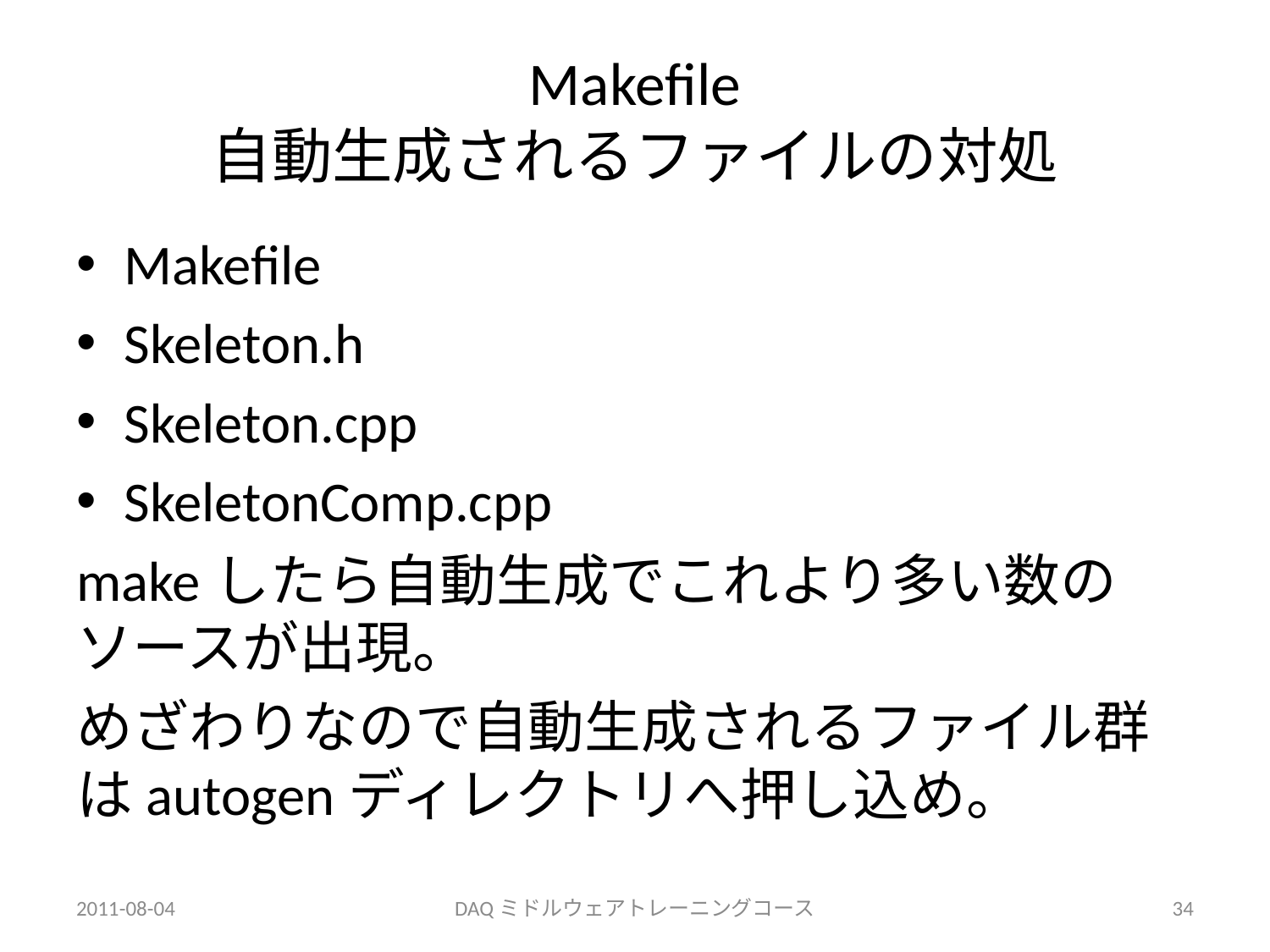

# Makefile 自動生成されるファイルの対処
Makefile
Skeleton.h
Skeleton.cpp
SkeletonComp.cpp
makeしたら自動生成でこれより多い数のソースが出現。
めざわりなので自動生成されるファイル群はautogenディレクトリへ押し込め。
2011-08-04
DAQミドルウェアトレーニングコース
34